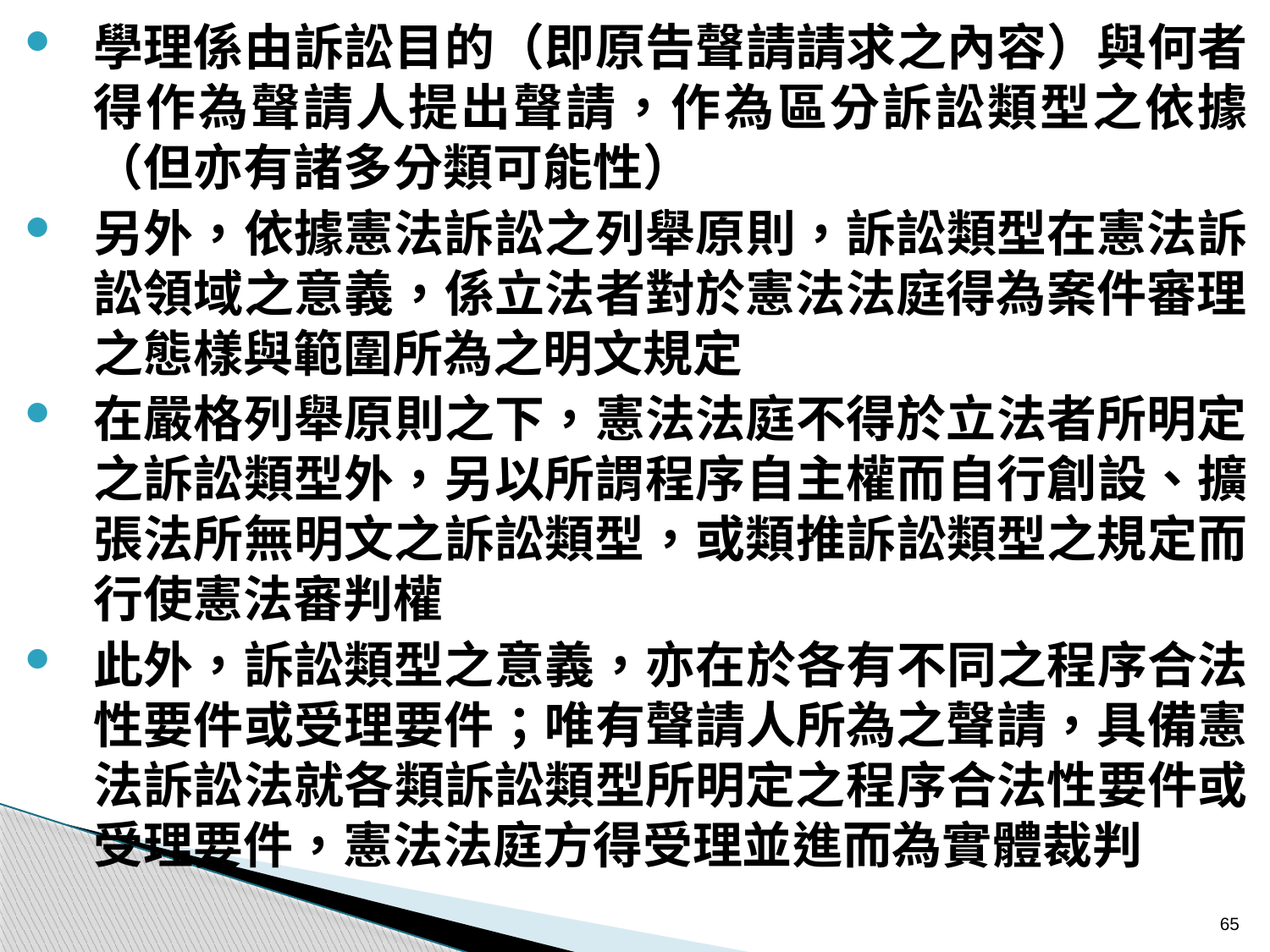

學理係由訴訟目的（即原告聲請請求之內容）與何者得作為聲請人提出聲請，作為區分訴訟類型之依據（但亦有諸多分類可能性）
另外，依據憲法訴訟之列舉原則，訴訟類型在憲法訴訟領域之意義，係立法者對於憲法法庭得為案件審理之態樣與範圍所為之明文規定
在嚴格列舉原則之下，憲法法庭不得於立法者所明定之訴訟類型外，另以所謂程序自主權而自行創設、擴張法所無明文之訴訟類型，或類推訴訟類型之規定而行使憲法審判權
此外，訴訟類型之意義，亦在於各有不同之程序合法性要件或受理要件；唯有聲請人所為之聲請，具備憲法訴訟法就各類訴訟類型所明定之程序合法性要件或受理要件，憲法法庭方得受理並進而為實體裁判

65